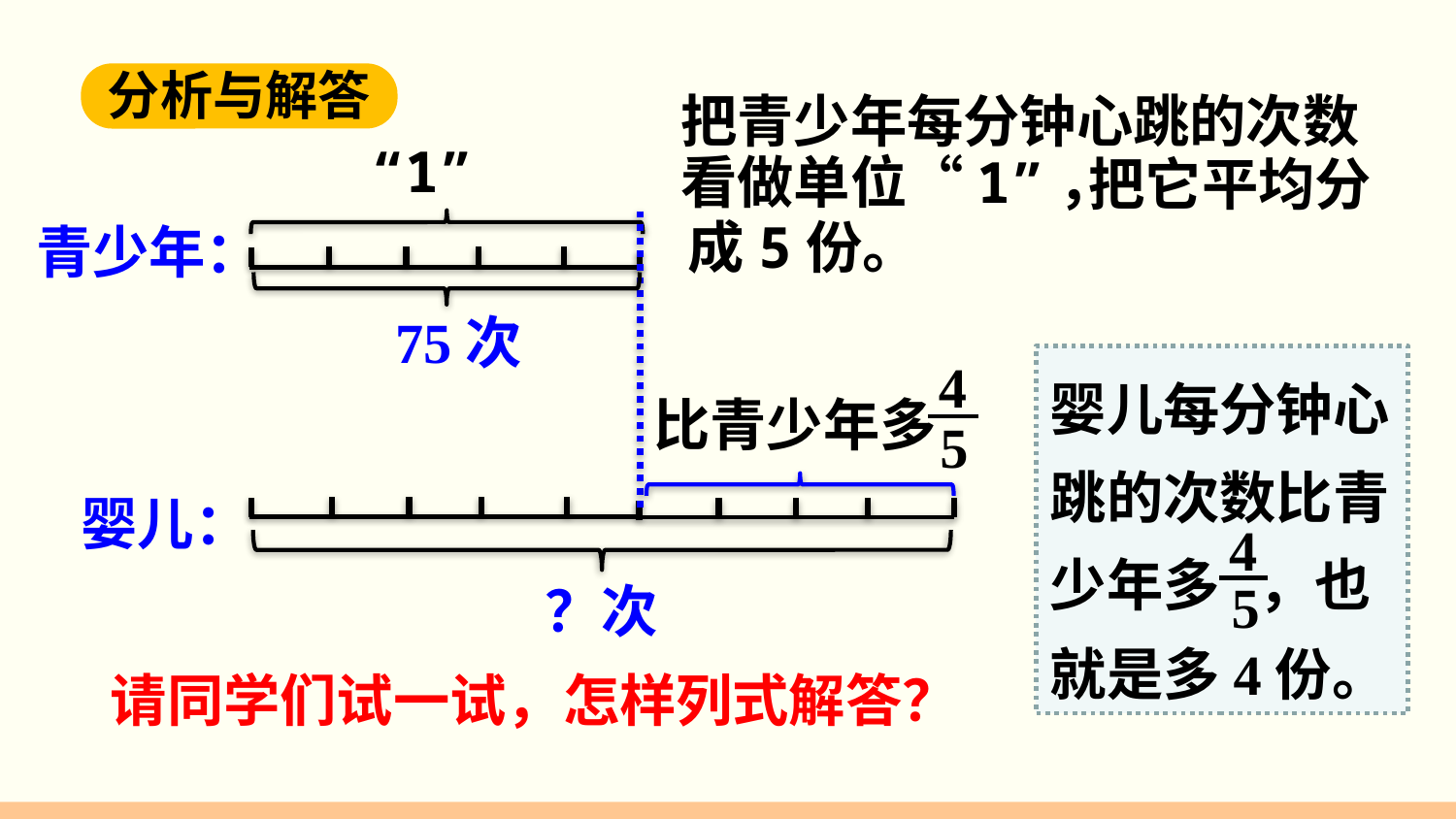

分析与解答
把青少年每分钟心跳的次数看做单位“1”，

“1”
把它平均分
成5份。

青少年：
75次

4
5
比青少年多
婴儿每分钟心跳的次数比青少年多   ，也就是多4份。
4
5
婴儿：
？次
请同学们试一试，怎样列式解答？